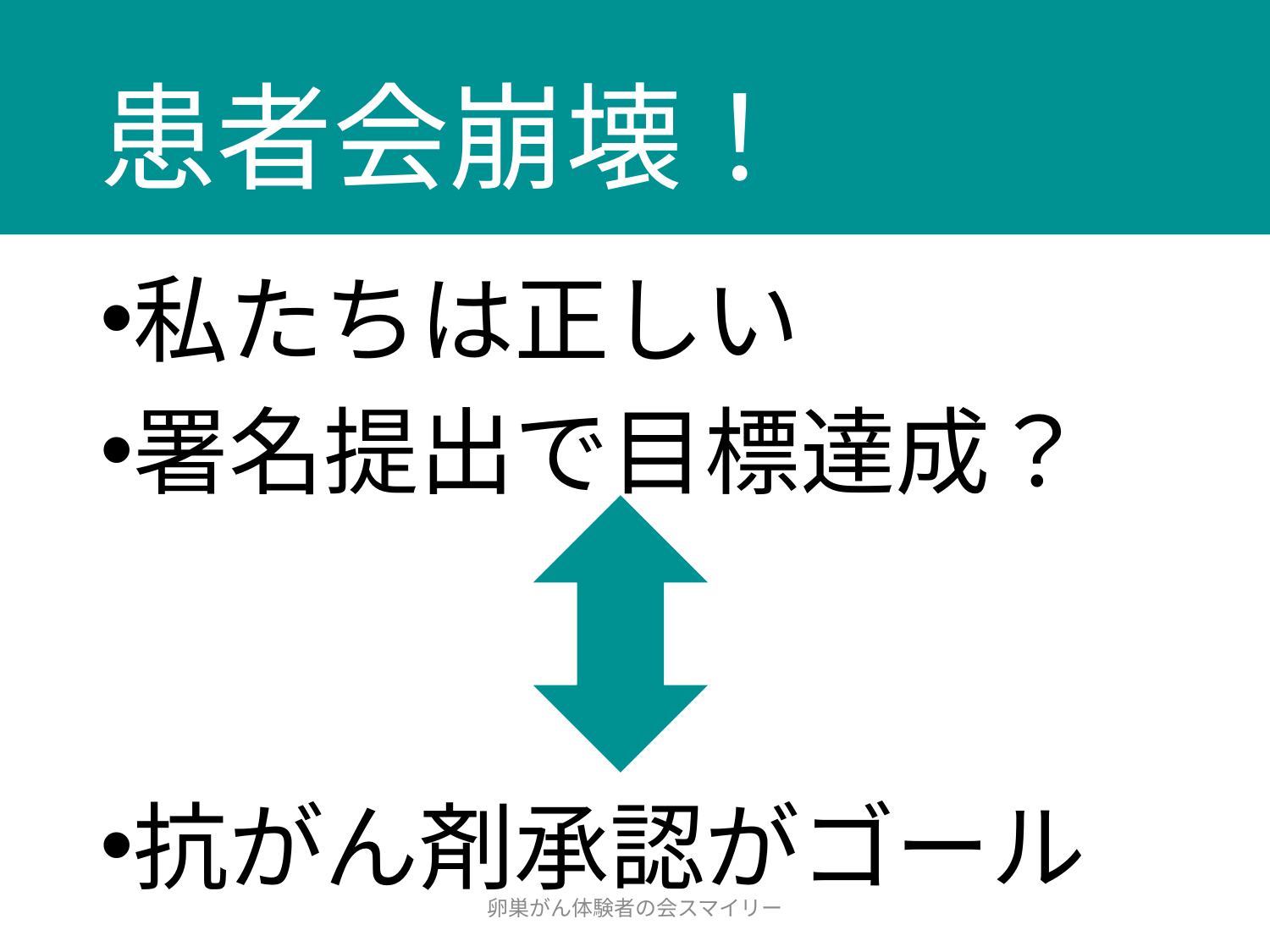

# 患者会崩壊！
私たちは正しい
署名提出で目標達成？

抗がん剤承認がゴール

卵巣がん体験者の会スマイリー